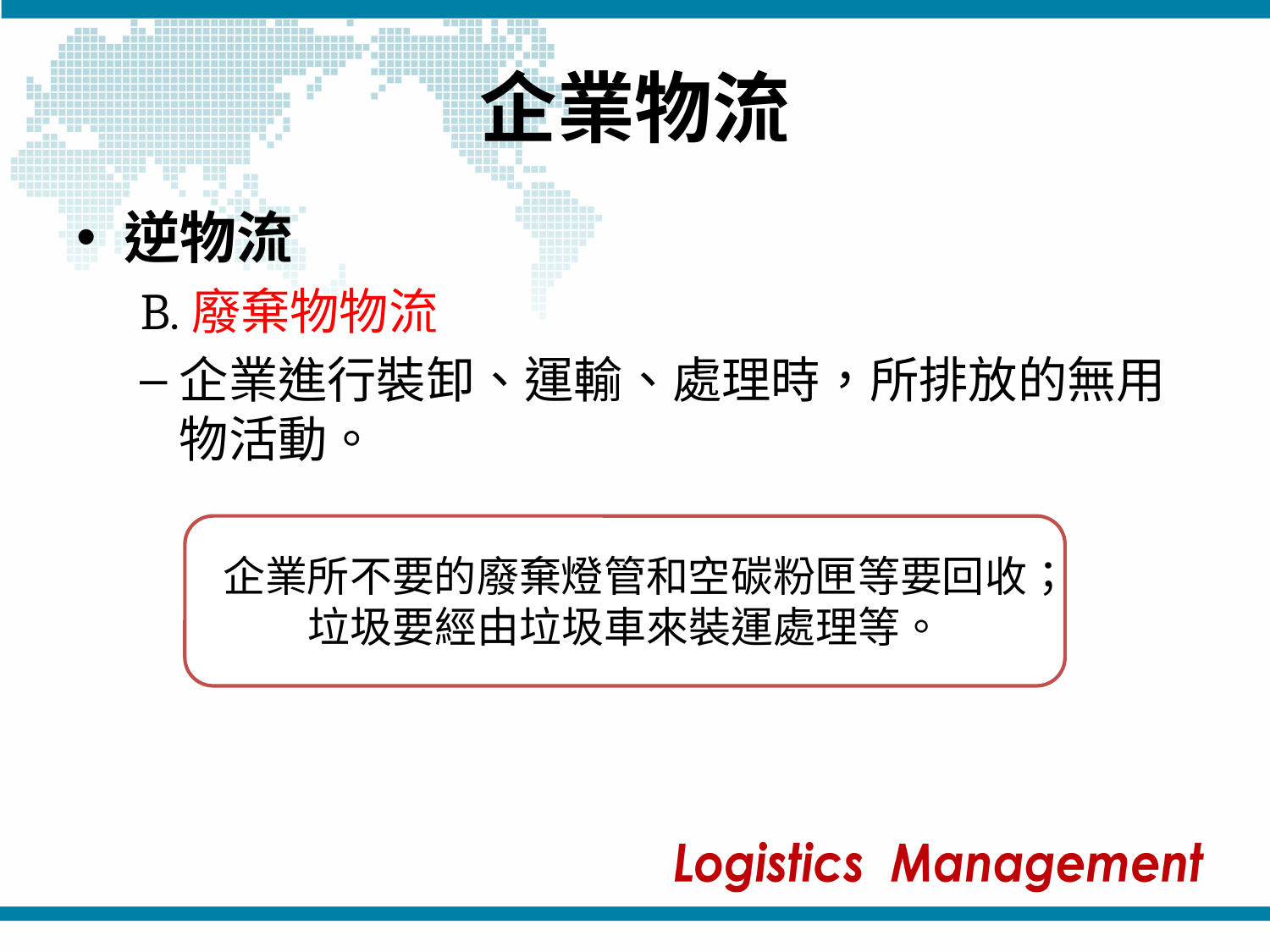

# 企業物流
逆物流
B.廢棄物物流
企業進行裝卸、運輸、處理時，所排放的無用物活動。
企業所不要的廢棄燈管和空碳粉匣等要回收；垃圾要經由垃圾車來裝運處理等。